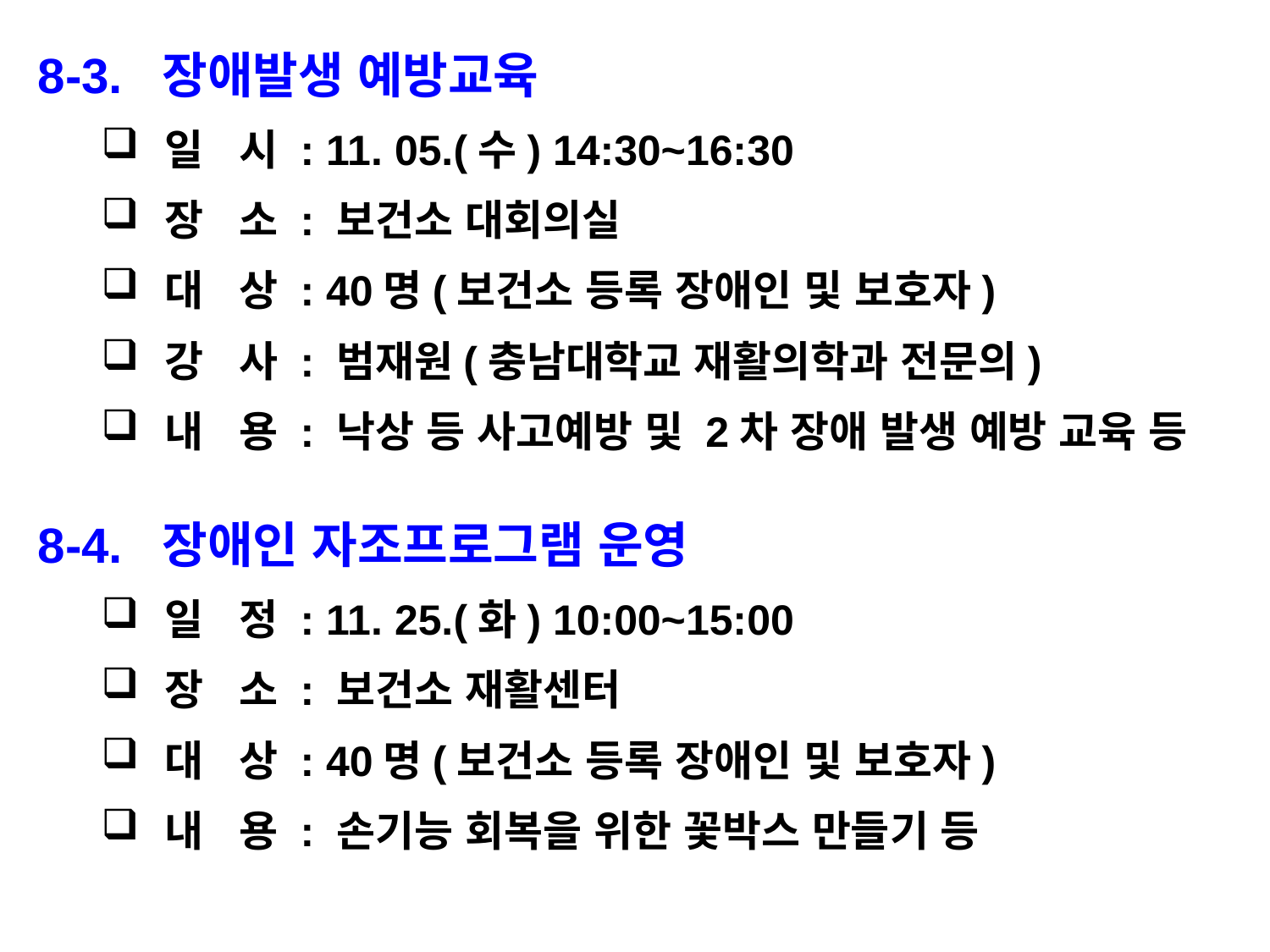

8-3.  장애발생 예방교육
일   시 : 11. 05.(수) 14:30~16:30
장   소 : 보건소 대회의실
대   상 : 40명(보건소 등록 장애인 및 보호자)
강   사 : 범재원(충남대학교 재활의학과 전문의)
내   용 : 낙상 등 사고예방 및 2차 장애 발생 예방 교육 등
8-4.  장애인 자조프로그램 운영
일   정 : 11. 25.(화) 10:00~15:00
장   소 : 보건소 재활센터
대   상 : 40명(보건소 등록 장애인 및 보호자)
내   용 : 손기능 회복을 위한 꽃박스 만들기 등